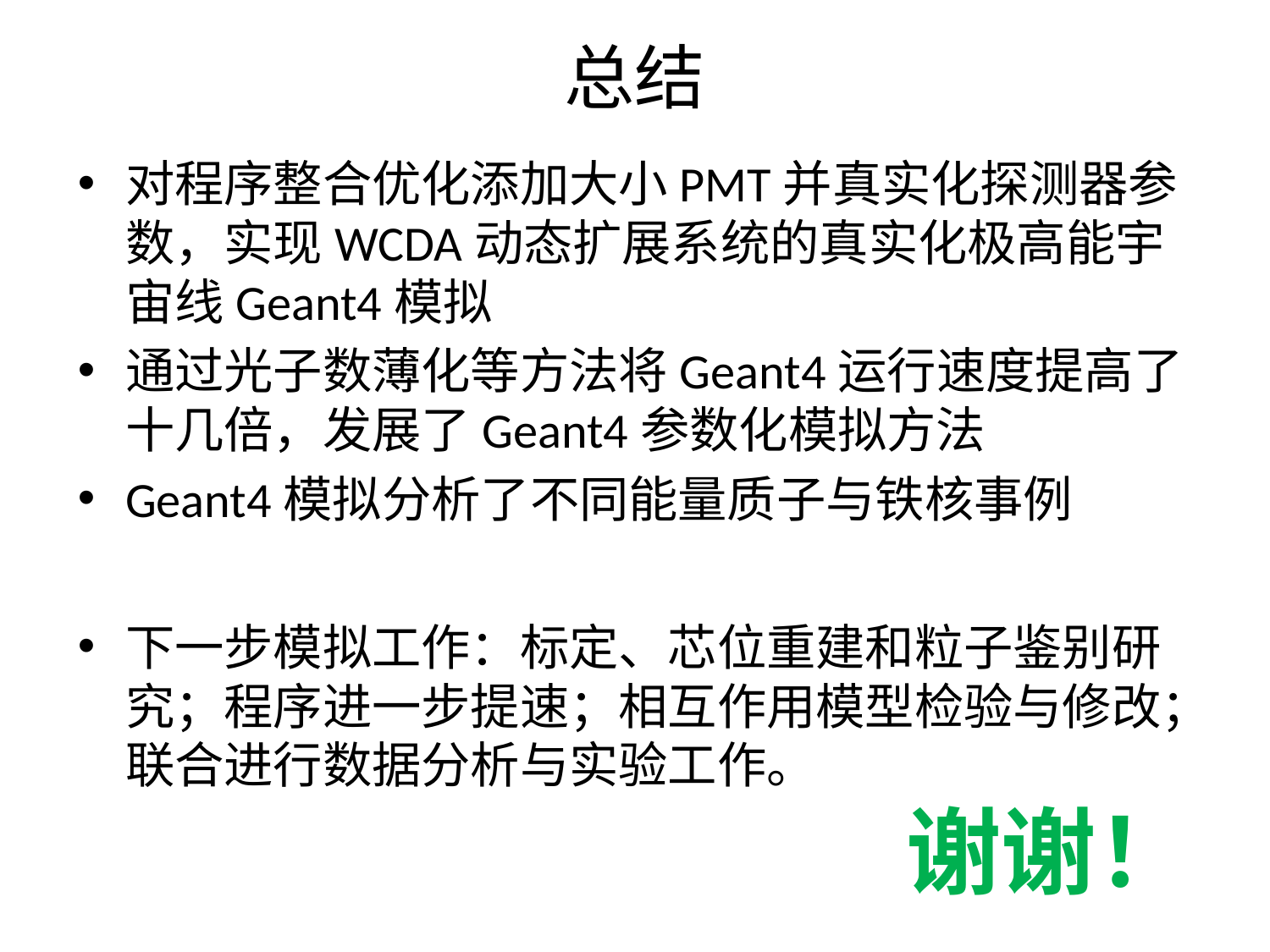

# 总结
对程序整合优化添加大小PMT并真实化探测器参数，实现WCDA动态扩展系统的真实化极高能宇宙线Geant4模拟
通过光子数薄化等方法将Geant4运行速度提高了十几倍，发展了Geant4参数化模拟方法
Geant4模拟分析了不同能量质子与铁核事例

下一步模拟工作：标定、芯位重建和粒子鉴别研究；程序进一步提速；相互作用模型检验与修改；联合进行数据分析与实验工作。

谢谢！